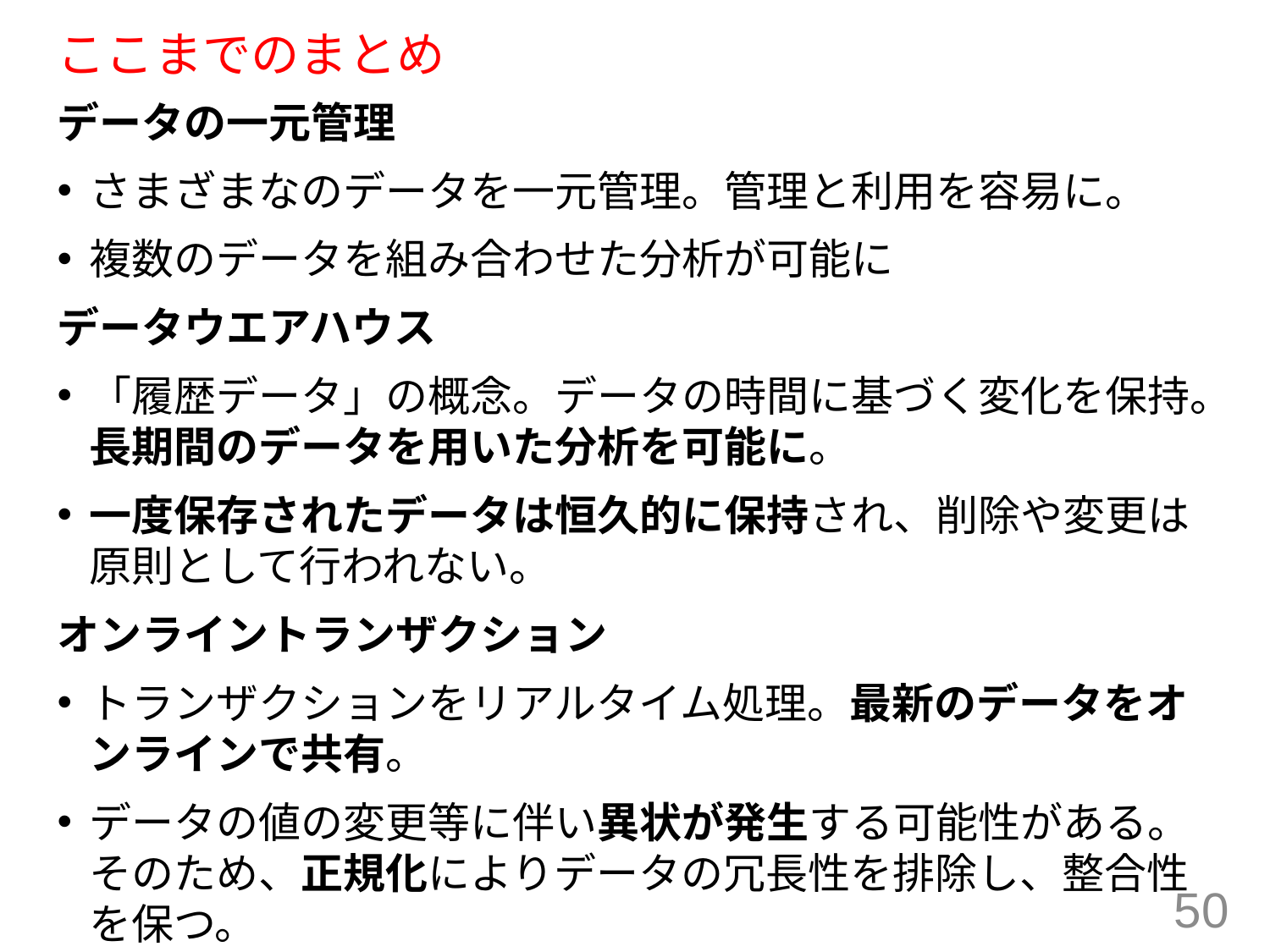

# ここまでのまとめ
データの一元管理
さまざまなのデータを一元管理。管理と利用を容易に。
複数のデータを組み合わせた分析が可能に
データウエアハウス
「履歴データ」の概念。データの時間に基づく変化を保持。長期間のデータを用いた分析を可能に。
一度保存されたデータは恒久的に保持され、削除や変更は原則として行われない。
オンライントランザクション
トランザクションをリアルタイム処理。最新のデータをオンラインで共有。
データの値の変更等に伴い異状が発生する可能性がある。そのため、正規化によりデータの冗長性を排除し、整合性を保つ。
50